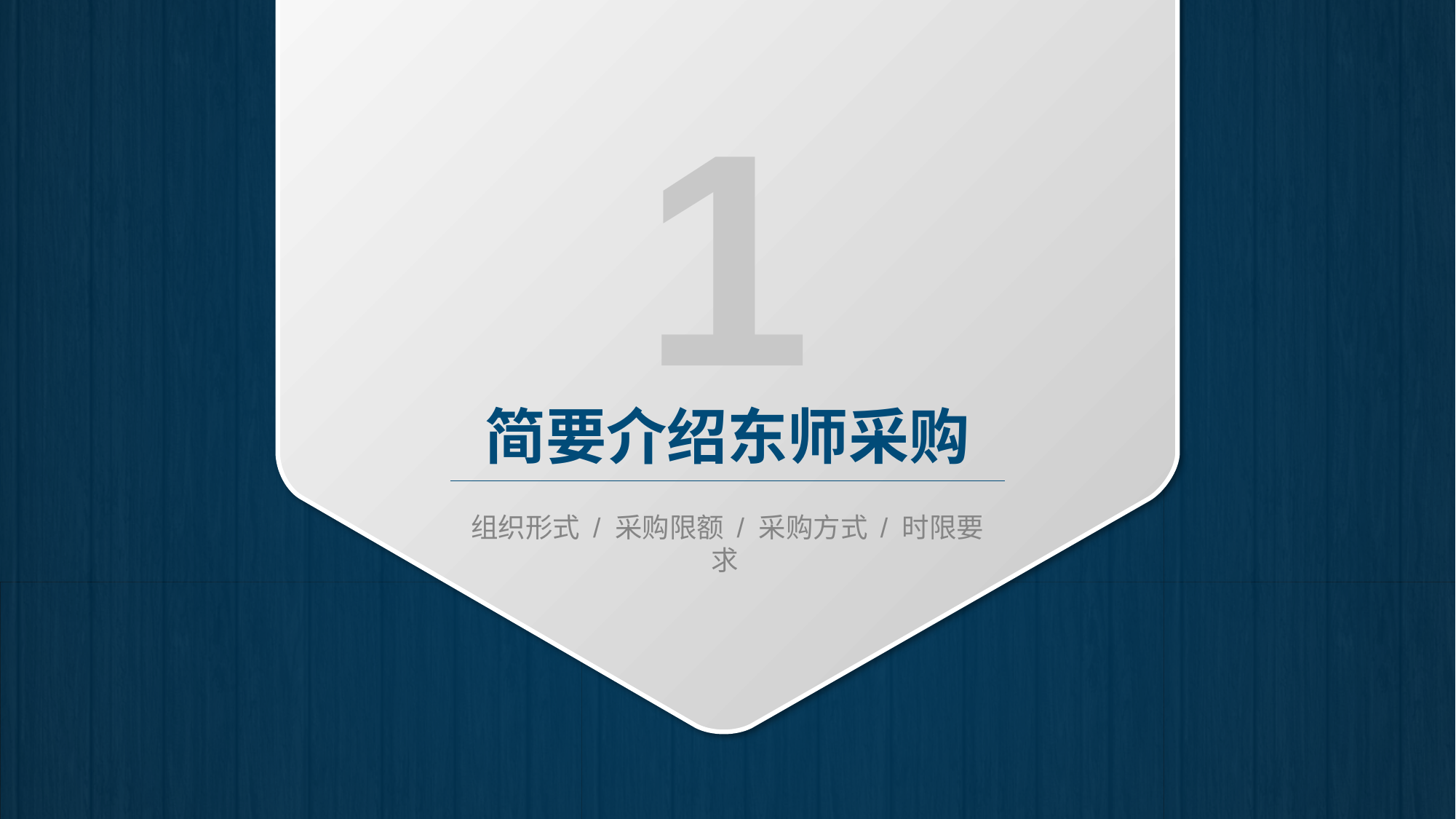

1
简要介绍东师采购
组织形式 / 采购限额 / 采购方式 / 时限要求